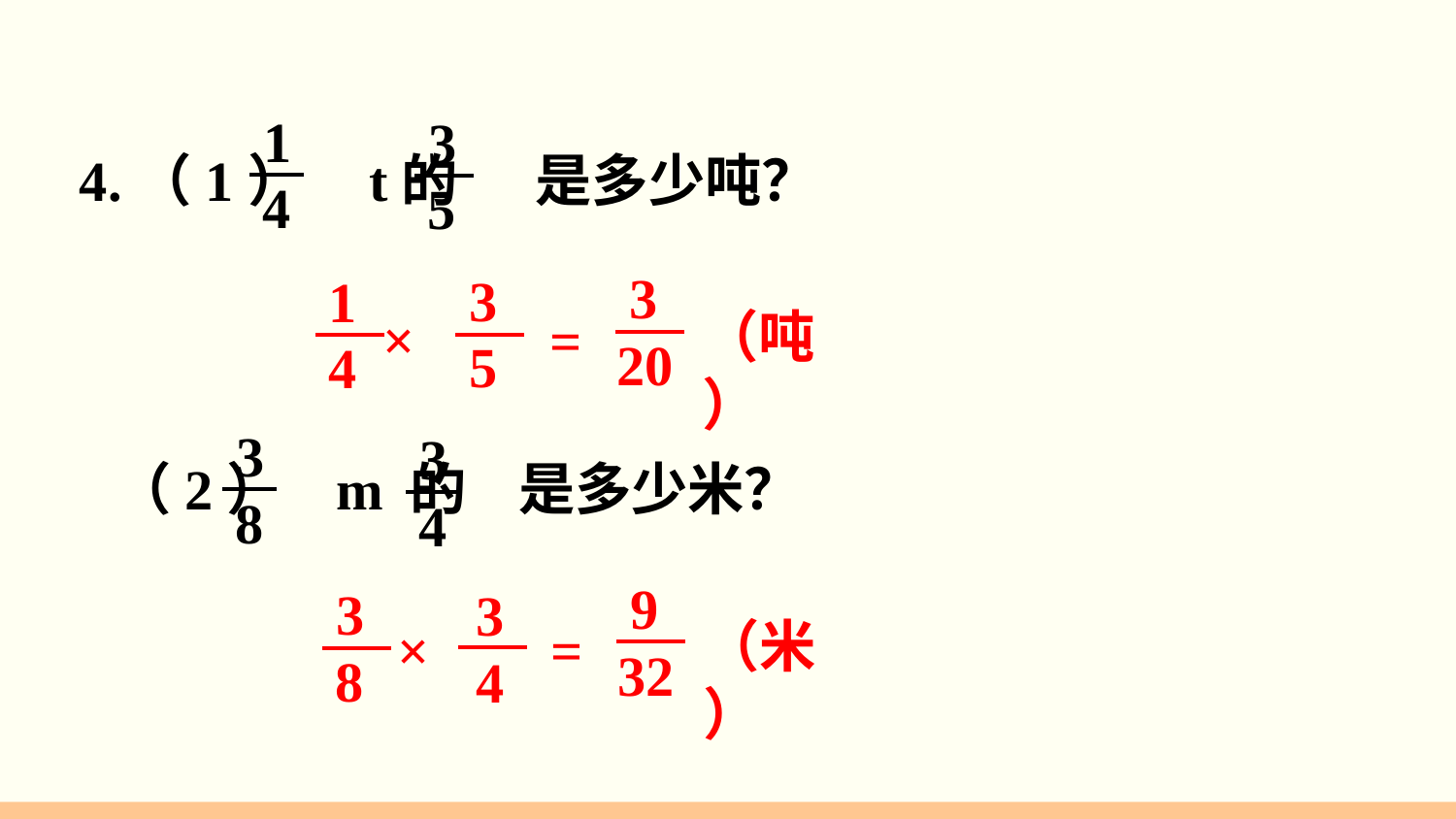

1
4
3
5
4.（1）    t的      是多少吨？
3
20
（吨）
=
3
5
1
4
×
3
8
3
4
  （2）   m 的    是多少米？
9
32
（米）
=
3
8
3
4
×